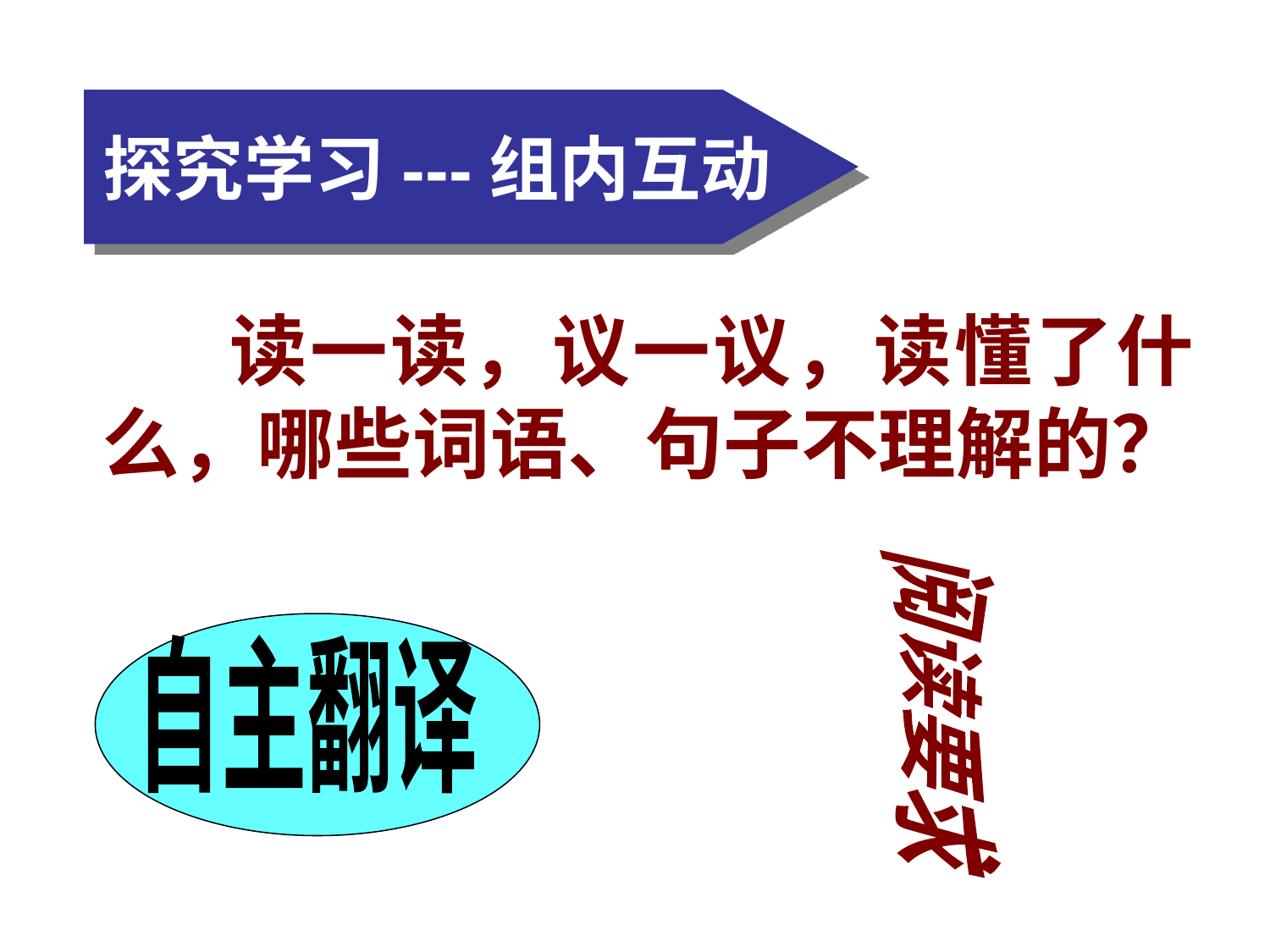

探究学习---组内互动
        读一读，议一议，读懂了什么，哪些词语、句子不理解的？

自主翻译
阅读要求